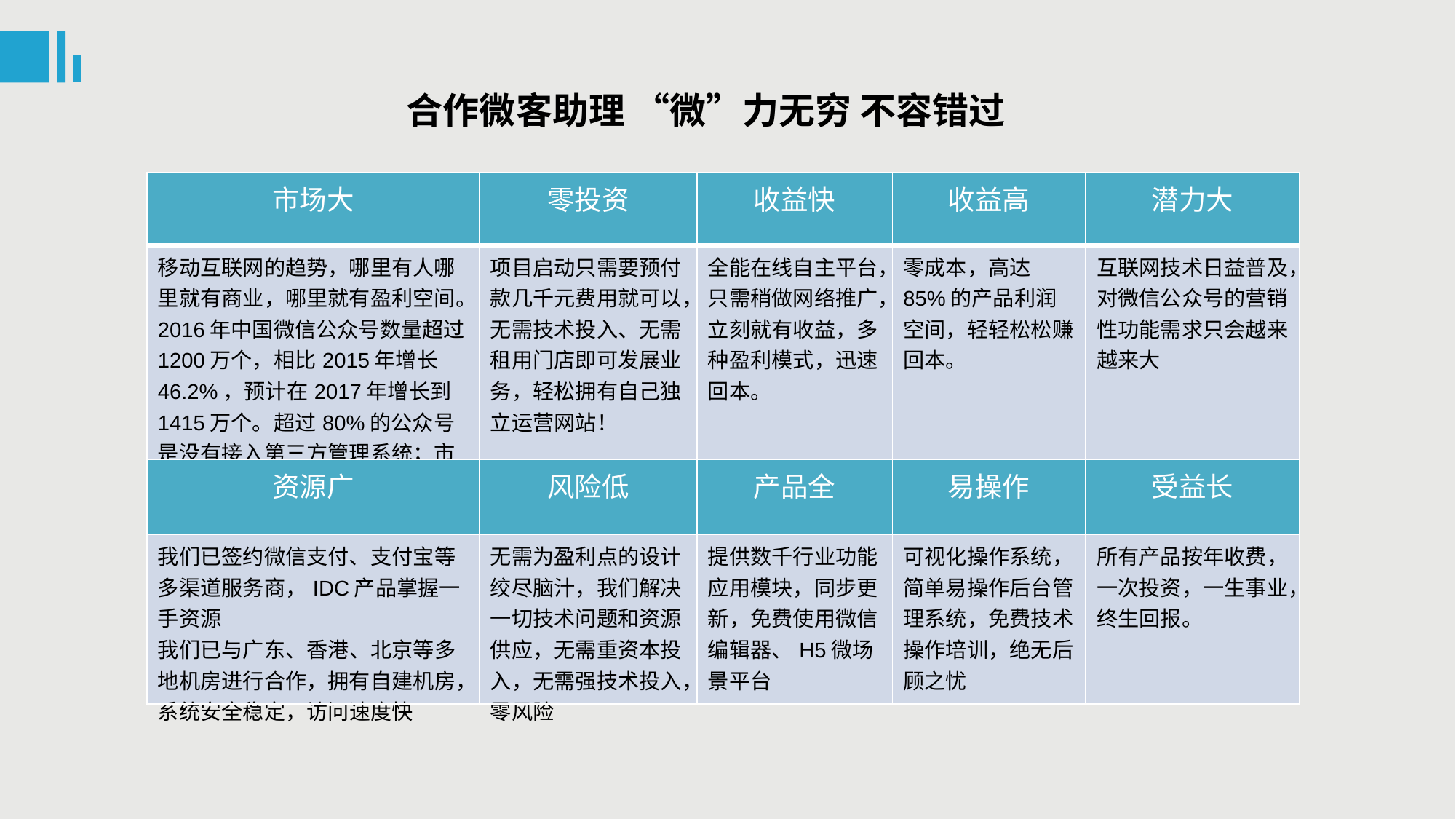

合作微客助理 “微”力无穷 不容错过
| 市场大 | 零投资 | 收益快 | 收益高 | 潜力大 |
| --- | --- | --- | --- | --- |
| 移动互联网的趋势，哪里有人哪里就有商业，哪里就有盈利空间。2016年中国微信公众号数量超过1200万个，相比2015年增长46.2%，预计在2017年增长到1415万个。超过80%的公众号是没有接入第三方管理系统；市场份额多大，可想而知 | 项目启动只需要预付款几千元费用就可以，无需技术投入、无需租用门店即可发展业务，轻松拥有自己独立运营网站！ | 全能在线自主平台，只需稍做网络推广，立刻就有收益，多种盈利模式，迅速回本。 | 零成本，高达85%的产品利润空间，轻轻松松赚回本。 | 互联网技术日益普及，对微信公众号的营销性功能需求只会越来越来大 |
| 资源广 | 风险低 | 产品全 | 易操作 | 受益长 |
| 我们已签约微信支付、支付宝等多渠道服务商，IDC产品掌握一手资源 我们已与广东、香港、北京等多地机房进行合作，拥有自建机房，系统安全稳定，访问速度快 | 无需为盈利点的设计绞尽脑汁，我们解决一切技术问题和资源供应，无需重资本投入，无需强技术投入，零风险 | 提供数千行业功能应用模块，同步更新，免费使用微信编辑器、H5微场景平台 | 可视化操作系统，简单易操作后台管理系统，免费技术操作培训，绝无后顾之忧 | 所有产品按年收费，一次投资，一生事业，终生回报。 |